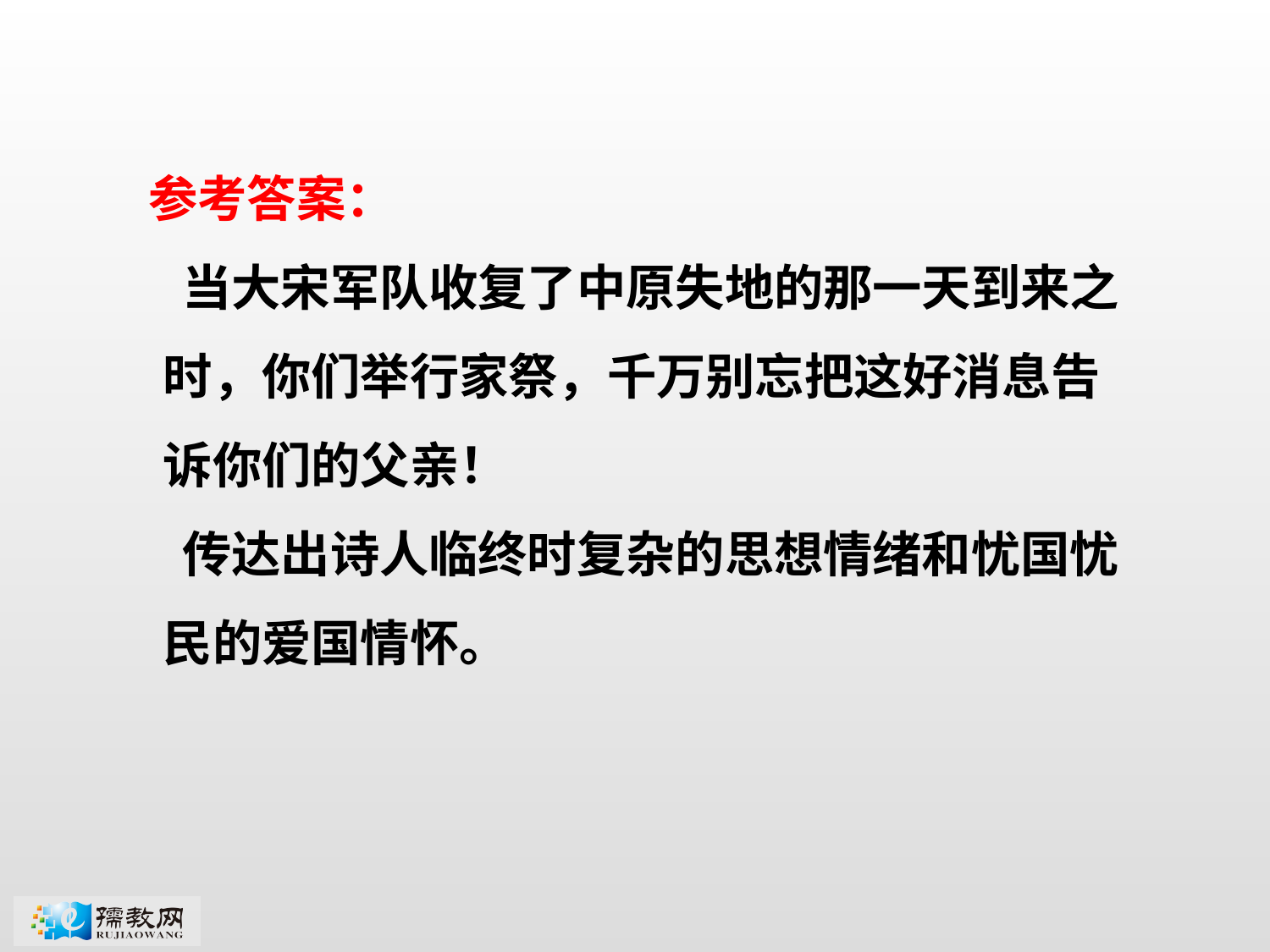

参考答案：
       当大宋军队收复了中原失地的那一天到来之时，你们举行家祭，千万别忘把这好消息告诉你们的父亲！
       传达出诗人临终时复杂的思想情绪和忧国忧民的爱国情怀。